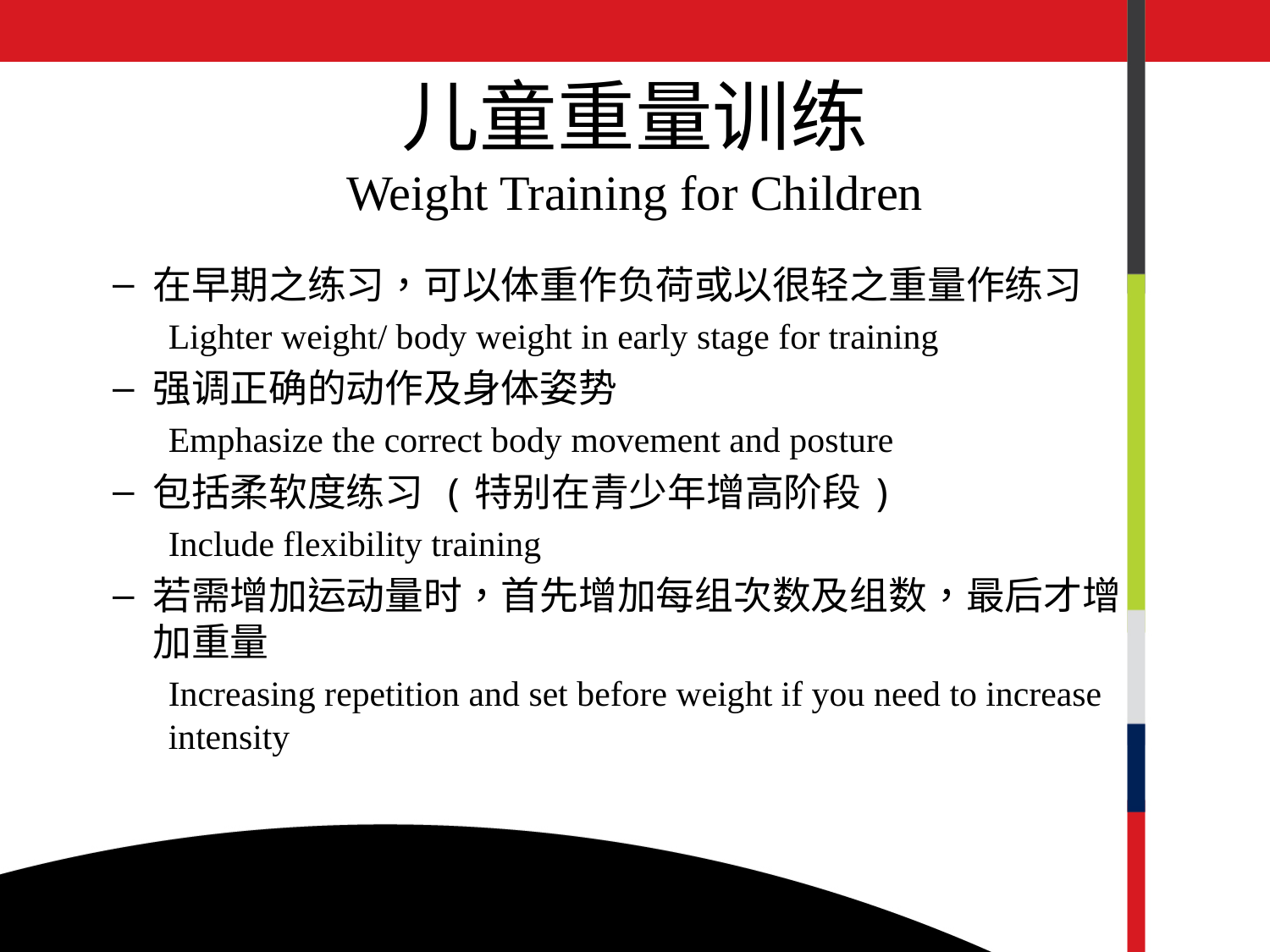

# 儿童重量训练 Weight Training for Children
在早期之练习，可以体重作负荷或以很轻之重量作练习
Lighter weight/ body weight in early stage for training
强调正确的动作及身体姿势
Emphasize the correct body movement and posture
包括柔软度练习 (特别在青少年增高阶段)
Include flexibility training
若需增加运动量时，首先增加每组次数及组数，最后才增加重量
Increasing repetition and set before weight if you need to increase intensity